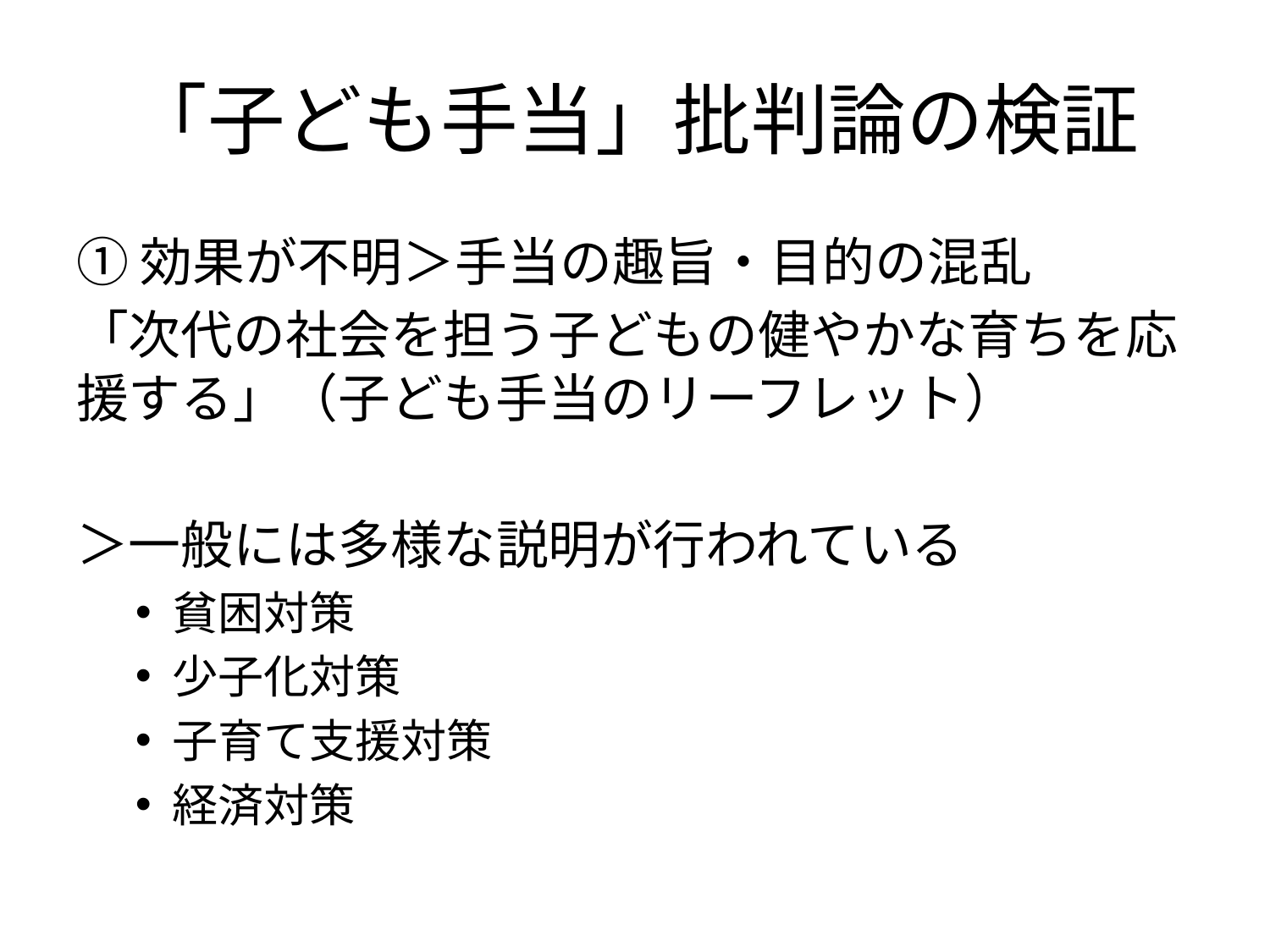

# 「子ども手当」批判論の検証
①効果が不明＞手当の趣旨・目的の混乱
「次代の社会を担う子どもの健やかな育ちを応援する」（子ども手当のリーフレット）

＞一般には多様な説明が行われている
貧困対策
少子化対策
子育て支援対策
経済対策